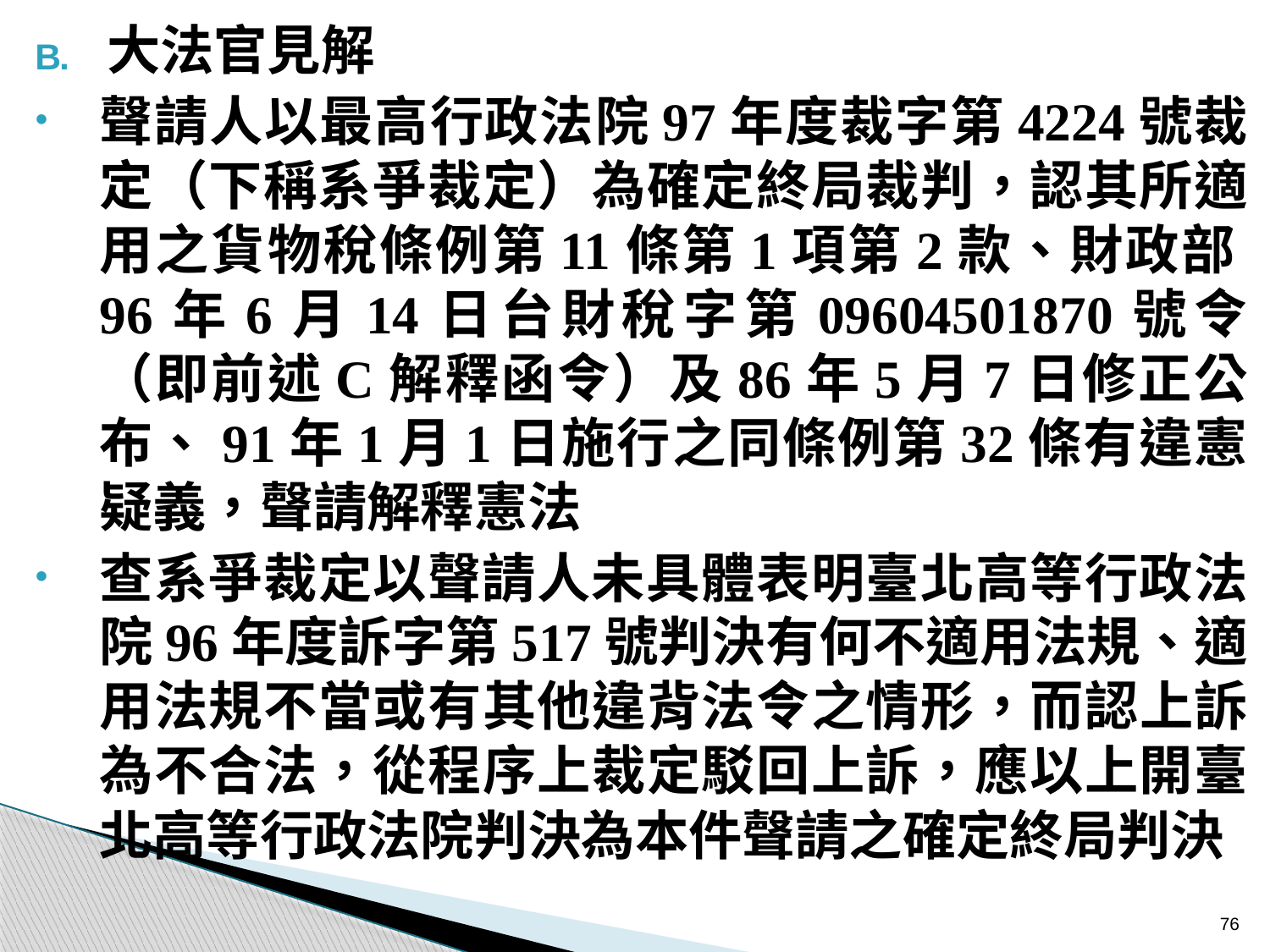

大法官見解
聲請人以最高行政法院97年度裁字第4224號裁定（下稱系爭裁定）為確定終局裁判，認其所適用之貨物稅條例第11條第1項第2款、財政部96年6月14日台財稅字第09604501870號令（即前述C解釋函令）及86年5月7日修正公布、91年1月1日施行之同條例第32條有違憲疑義，聲請解釋憲法
查系爭裁定以聲請人未具體表明臺北高等行政法院96年度訴字第517號判決有何不適用法規、適用法規不當或有其他違背法令之情形，而認上訴為不合法，從程序上裁定駁回上訴，應以上開臺北高等行政法院判決為本件聲請之確定終局判決

76